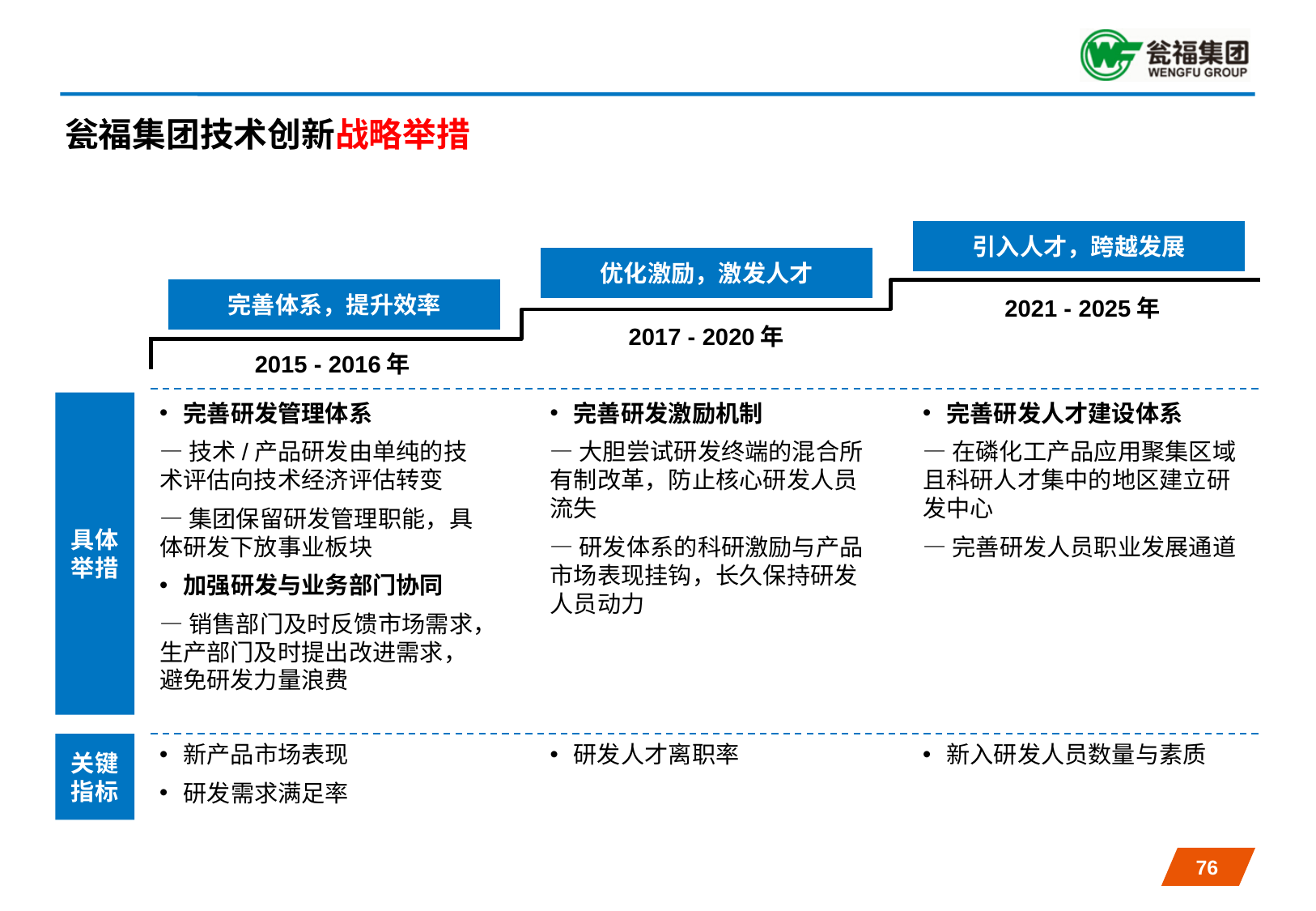

# 瓮福集团技术创新战略举措
引入人才，跨越发展
优化激励，激发人才
完善体系，提升效率
2021 - 2025年
2017 - 2020年
2015 - 2016年
具体
举措
完善研发管理体系
—技术/产品研发由单纯的技术评估向技术经济评估转变
—集团保留研发管理职能，具体研发下放事业板块
加强研发与业务部门协同
—销售部门及时反馈市场需求，生产部门及时提出改进需求，避免研发力量浪费
完善研发激励机制
—大胆尝试研发终端的混合所有制改革，防止核心研发人员流失
—研发体系的科研激励与产品市场表现挂钩，长久保持研发人员动力
完善研发人才建设体系
—在磷化工产品应用聚集区域且科研人才集中的地区建立研发中心
—完善研发人员职业发展通道
关键
指标
新产品市场表现
研发需求满足率
研发人才离职率
新入研发人员数量与素质